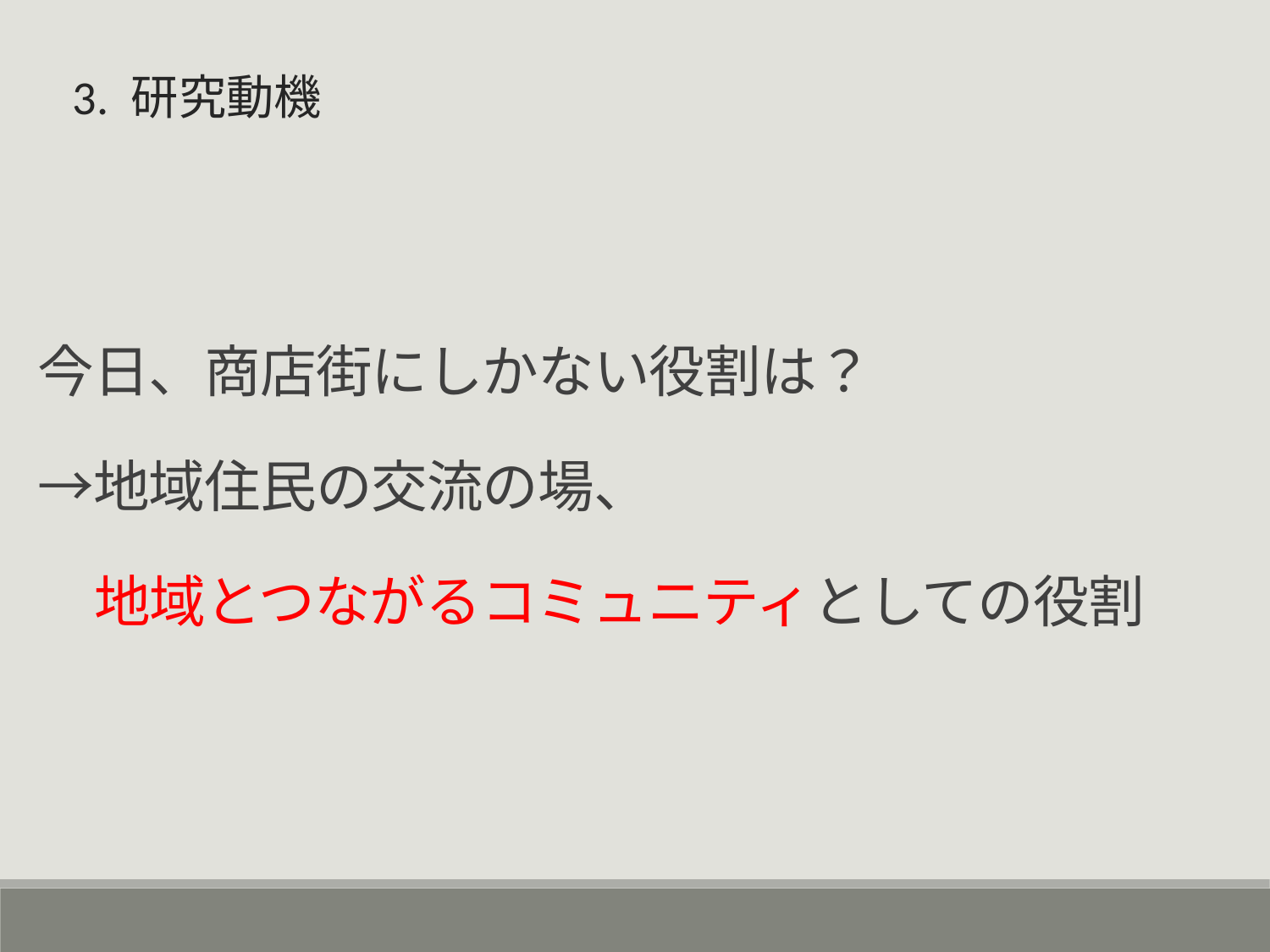

3. 研究動機
今日、商店街にしかない役割は？
→地域住民の交流の場、
　地域とつながるコミュニティとしての役割